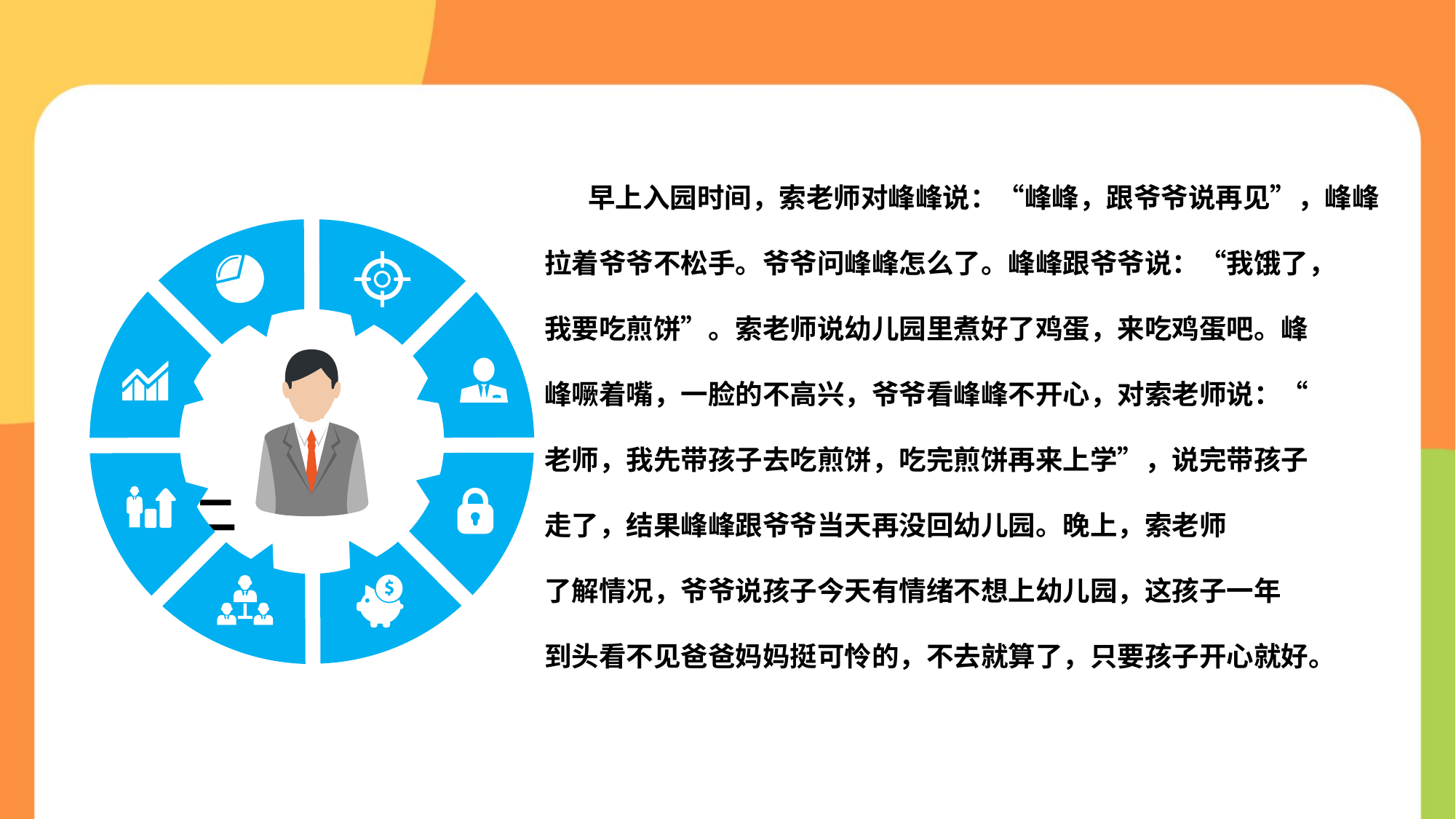

早上入园时间，索老师对峰峰说：“峰峰，跟爷爷说再见”，峰峰

拉着爷爷不松手。爷爷问峰峰怎么了。峰峰跟爷爷说：“我饿了，

我要吃煎饼”。索老师说幼儿园里煮好了鸡蛋，来吃鸡蛋吧。峰

峰噘着嘴，一脸的不高兴，爷爷看峰峰不开心，对索老师说：“

老师，我先带孩子去吃煎饼，吃完煎饼再来上学”，说完带孩子

走了，结果峰峰跟爷爷当天再没回幼儿园。晚上，索老师

了解情况，爷爷说孩子今天有情绪不想上幼儿园，这孩子一年

到头看不见爸爸妈妈挺可怜的，不去就算了，只要孩子开心就好。
# 案例二